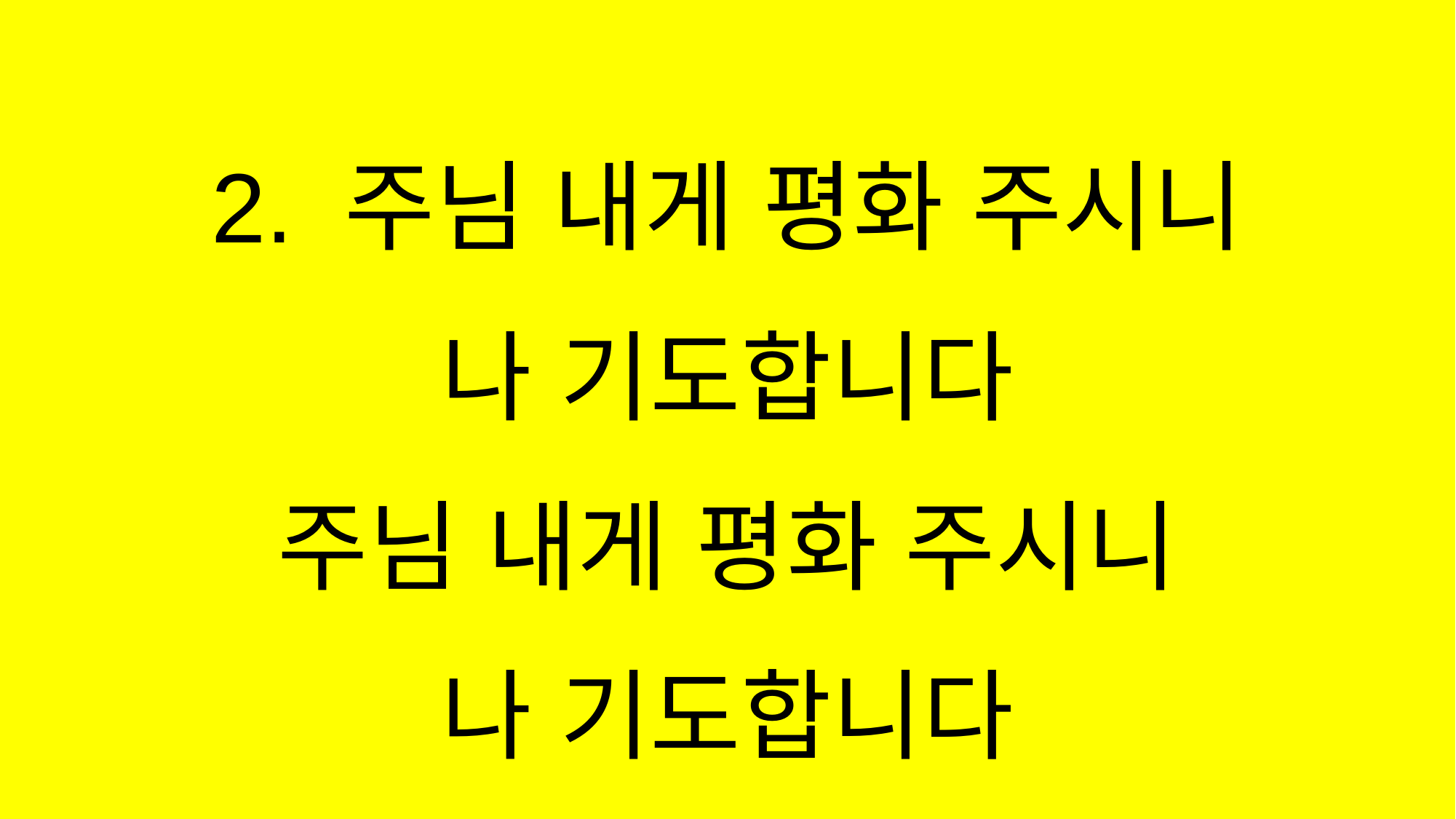

#
2. 주님 내게 평화 주시니

나 기도합니다

주님 내게 평화 주시니

나 기도합니다